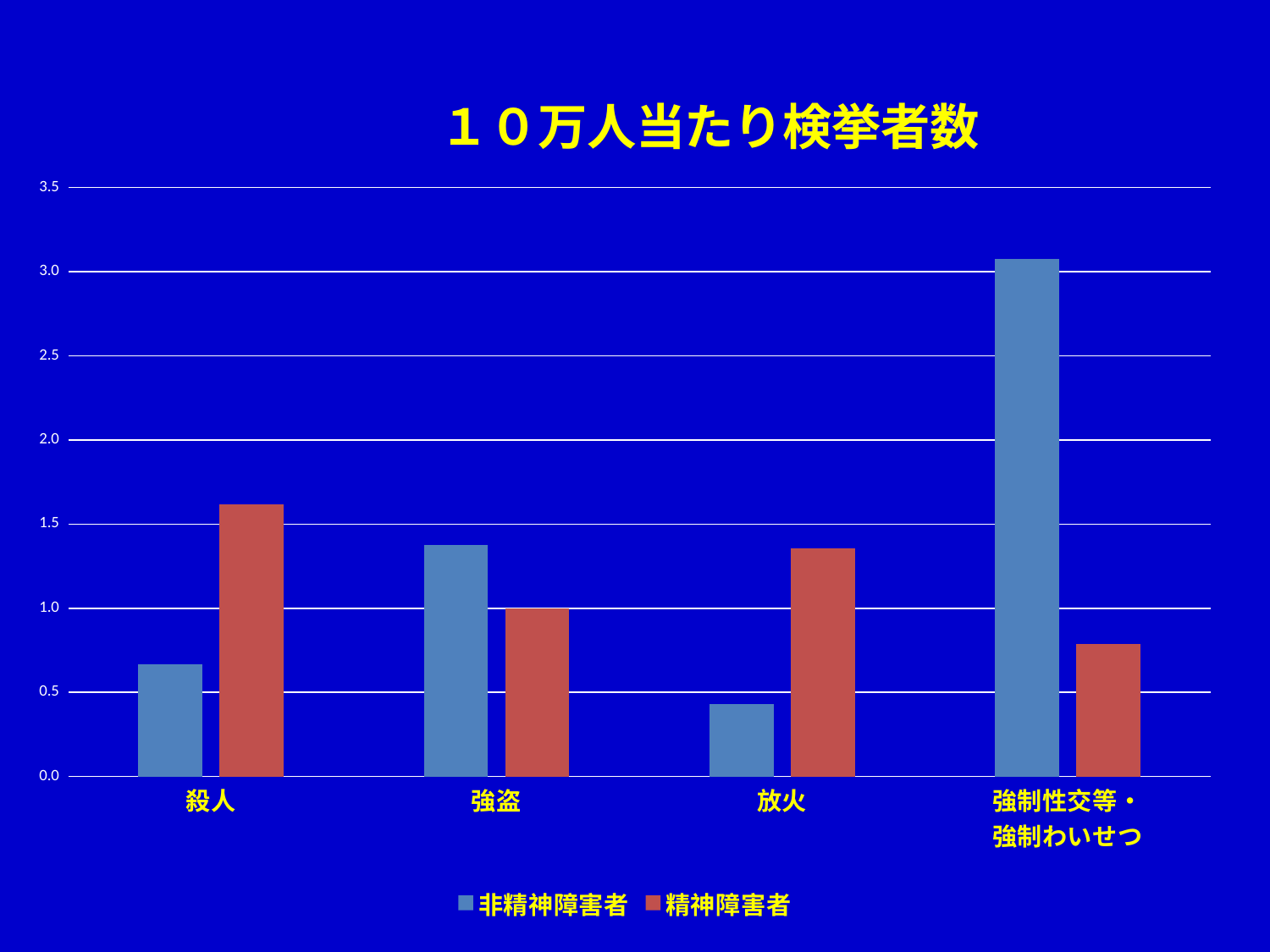

### Chart: １０万人当たり検挙者数

| Category | 非精神障害者 | 精神障害者 |
|---|---|---|
| 殺人 | 0.6672185430463576 | 1.619047619047619 |
| 強盗 | 1.3758278145695364 | 1.0 |
| 放火 | 0.43211920529801323 | 1.3571428571428572 |
| 強制性交等・
強制わいせつ | 3.0745033112582782 | 0.7857142857142857 |